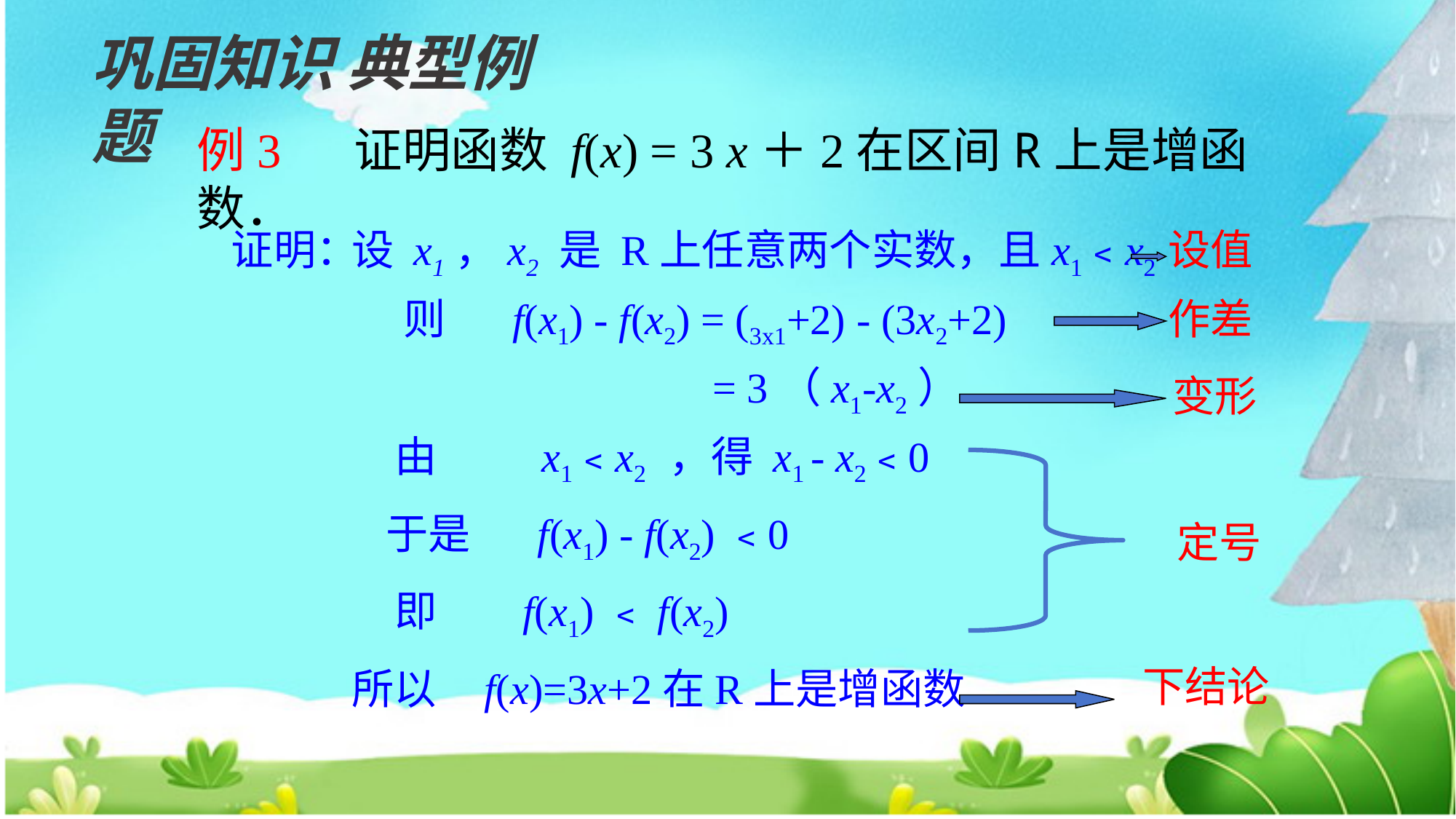

巩固知识 典型例题
例3     证明函数 f(x) = 3 x＋2在区间R上是增函数．
证明：
设 x1，x2 是 R上任意两个实数，且x1﹤x2
设值

则      f(x1) - f(x2) = (3x1+2) - (3x2+2)
作差

= 3（x1-x2）
变形

由          x1﹤x2  ，得 x1 - x2﹤0

于是      f(x1) - f(x2) ﹤0
定号
即        f(x1) ﹤ f(x2)
下结论
所以    f(x)=3x+2在R上是增函数